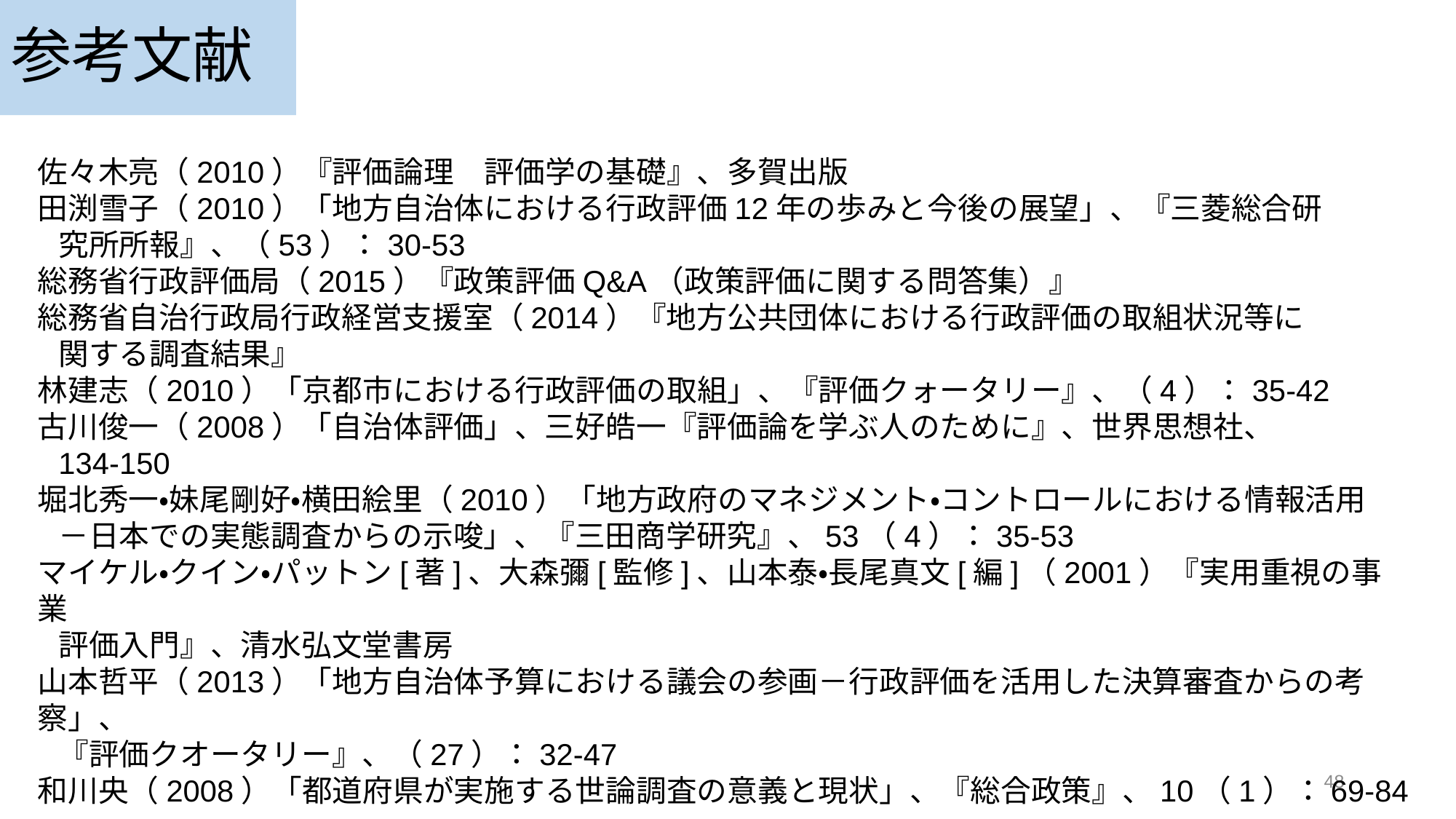

参考文献

佐々木亮（2010）『評価論理　評価学の基礎』、多賀出版
田渕雪子（2010）「地方自治体における行政評価12年の歩みと今後の展望」、『三菱総合研
究所所報』、（53）：30-53
総務省行政評価局（2015）『政策評価Q&A（政策評価に関する問答集）』
総務省自治行政局行政経営支援室（2014）『地方公共団体における行政評価の取組状況等に
関する調査結果』
林建志（2010）「京都市における行政評価の取組」、『評価クォータリー』、（4）：35-42
古川俊一（2008）「自治体評価」、三好皓一『評価論を学ぶ人のために』、世界思想社、
134-150
堀北秀一・妹尾剛好・横田絵里（2010）「地方政府のマネジメント・コントロールにおける情報活用
－日本での実態調査からの示唆」、『三田商学研究』、53（4）：35-53
マイケル・クイン・パットン[著]、大森彌[監修]、山本泰・長尾真文[編]（2001）『実用重視の事業
評価入門』、清水弘文堂書房
山本哲平（2013）「地方自治体予算における議会の参画－行政評価を活用した決算審査からの考察」、
『評価クオータリー』、（27）：32-47
和川央（2008）「都道府県が実施する世論調査の意義と現状」、『総合政策』、10（1）：69-84
48